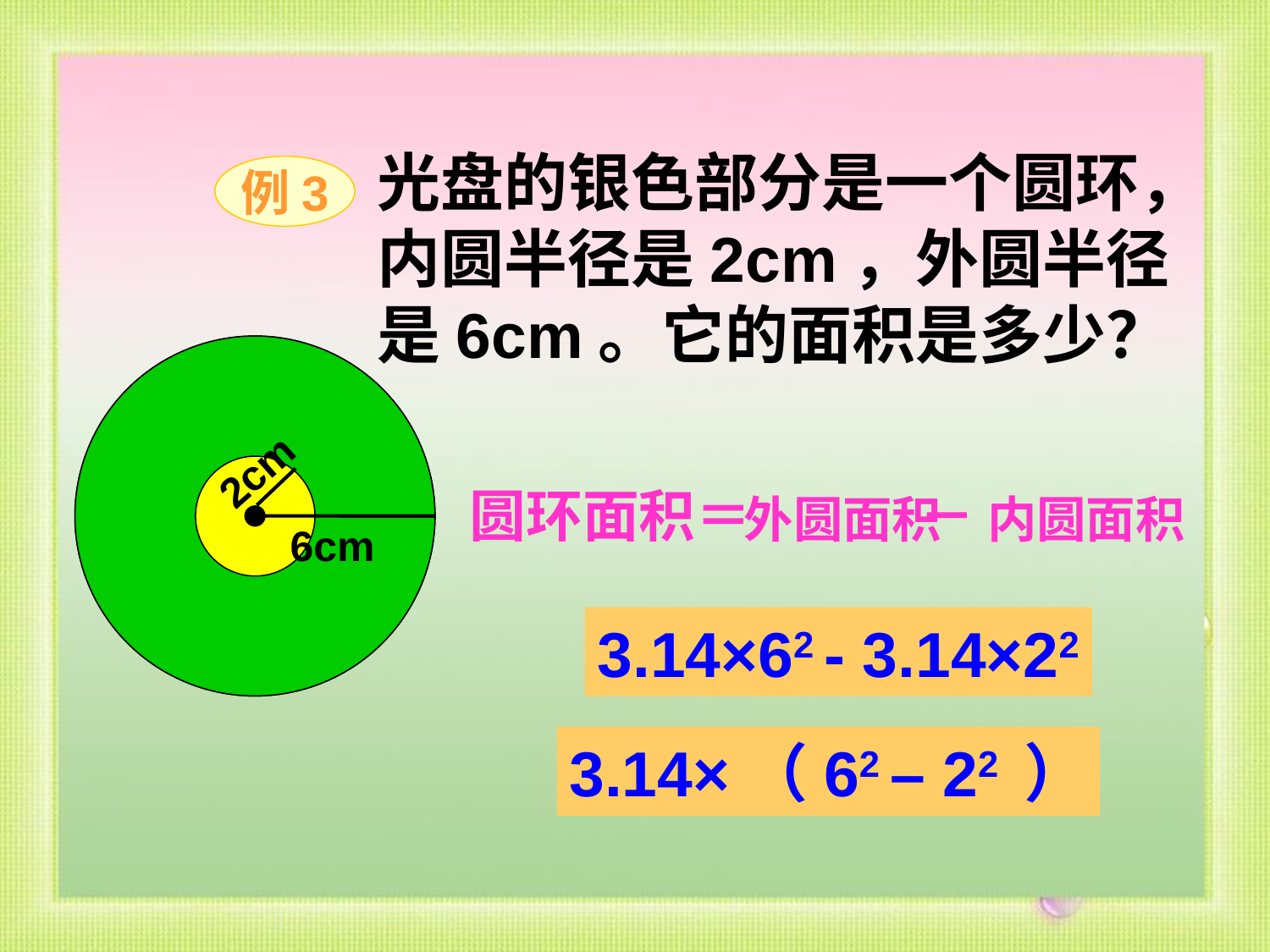

光盘的银色部分是一个圆环，内圆半径是2cm，外圆半径是6cm。它的面积是多少？
例3

2cm
2cm

圆环面积＝             －
外圆面积
内圆面积

6cm

3.14×62 - 3.14×22
3.14×（62 – 22 ）